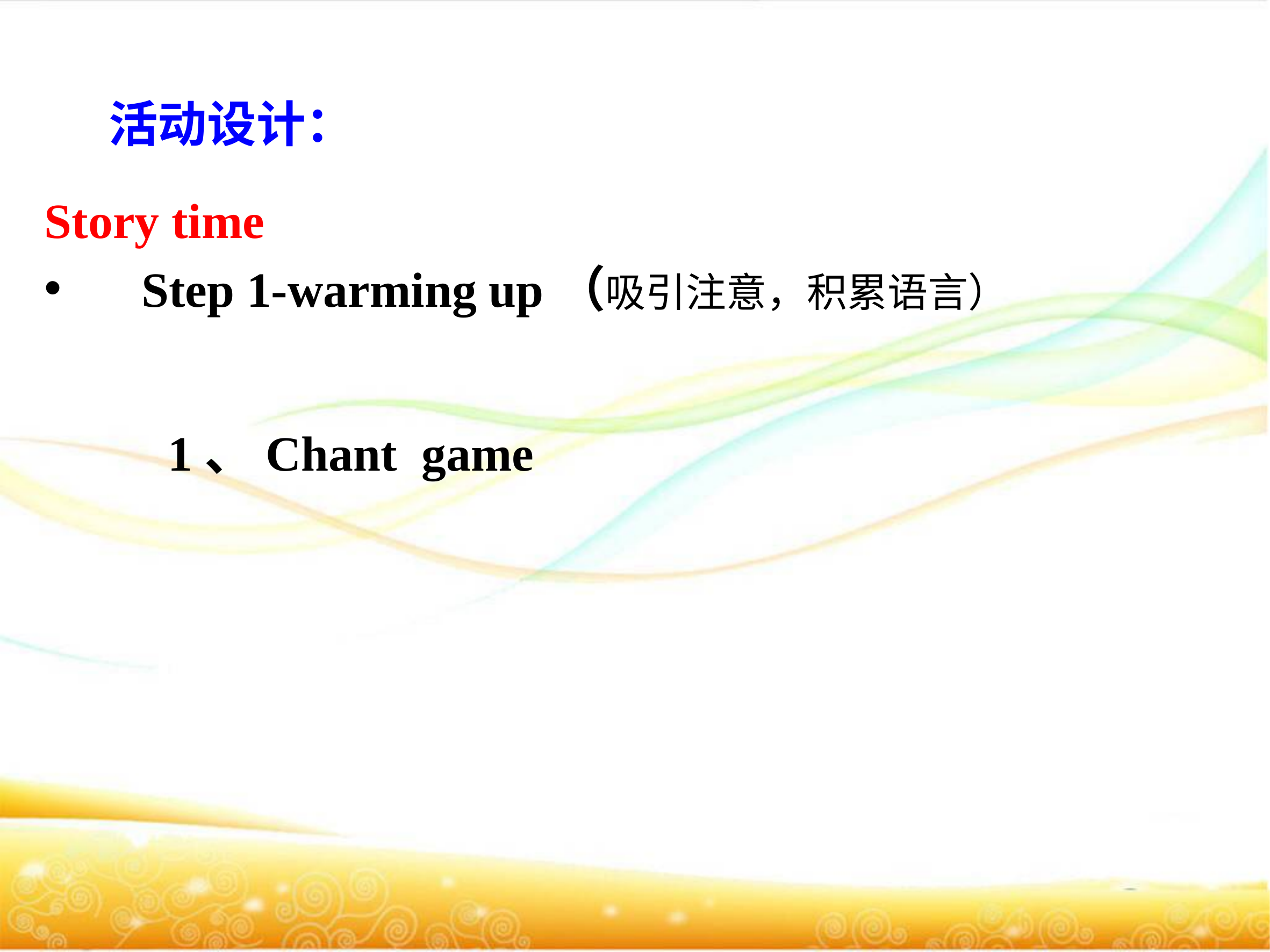

# 活动设计：
Story time
    Step 1-warming up（吸引注意，积累语言）

          1、Chant  game